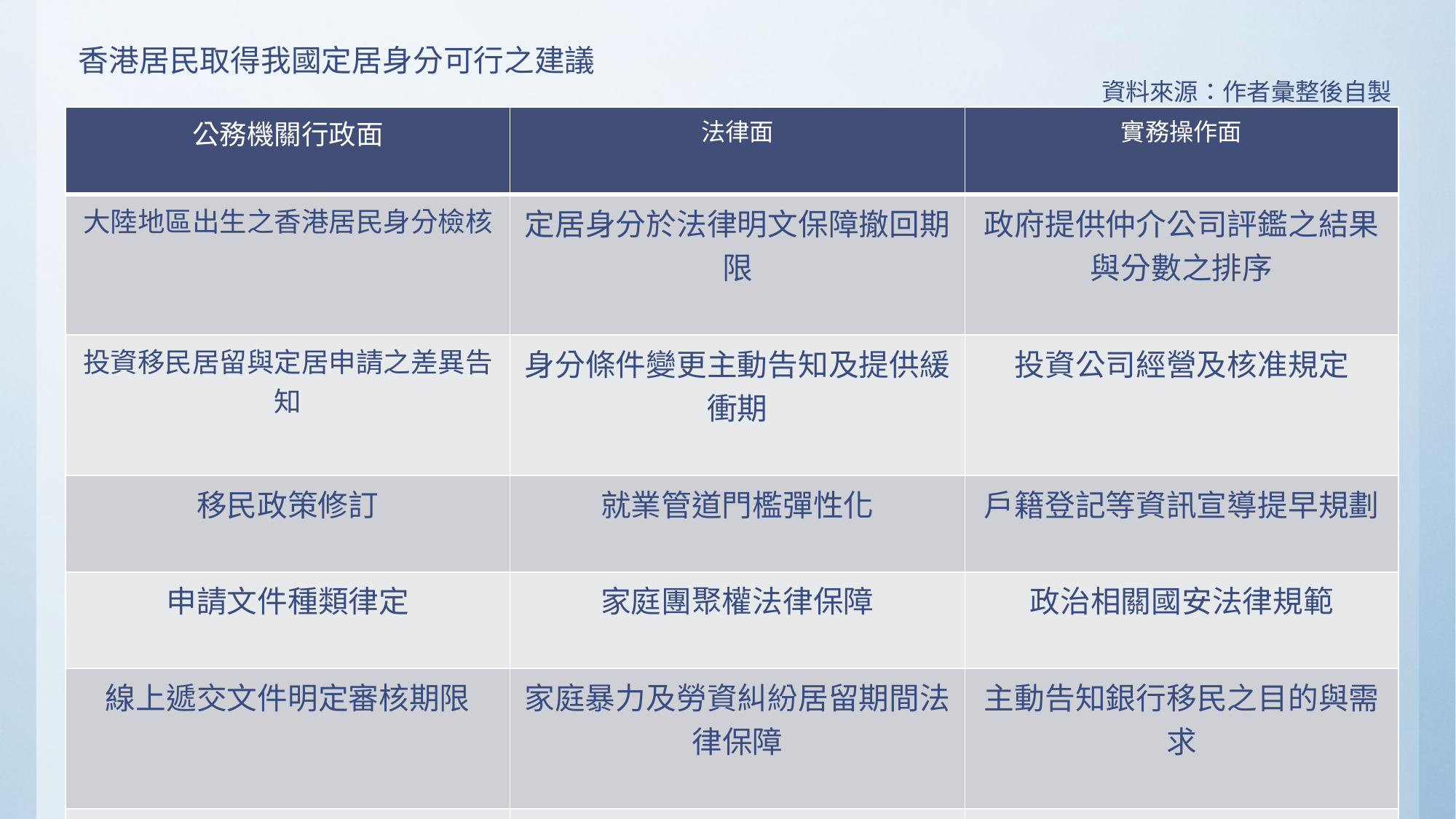

香港居民取得我國定居身分可行之建議
資料來源：作者彙整後自製
| 公務機關行政面 | 法律面 | 實務操作面 |
| --- | --- | --- |
| 大陸地區出生之香港居民身分檢核 | 定居身分於法律明文保障撤回期限 | 政府提供仲介公司評鑑之結果與分數之排序 |
| 投資移民居留與定居申請之差異告知 | 身分條件變更主動告知及提供緩衝期 | 投資公司經營及核准規定 |
| 移民政策修訂 | 就業管道門檻彈性化 | 戶籍登記等資訊宣導提早規劃 |
| 申請文件種類律定 | 家庭團聚權法律保障 | 政治相關國安法律規範 |
| 線上遞交文件明定審核期限 | 家庭暴力及勞資糾紛居留期間法律保障 | 主動告知銀行移民之目的與需求 |
| 跨部會資訊平台整合 | 香港居民相關規定法律位階提升 | 更新就學就業管道以吸引人才 |